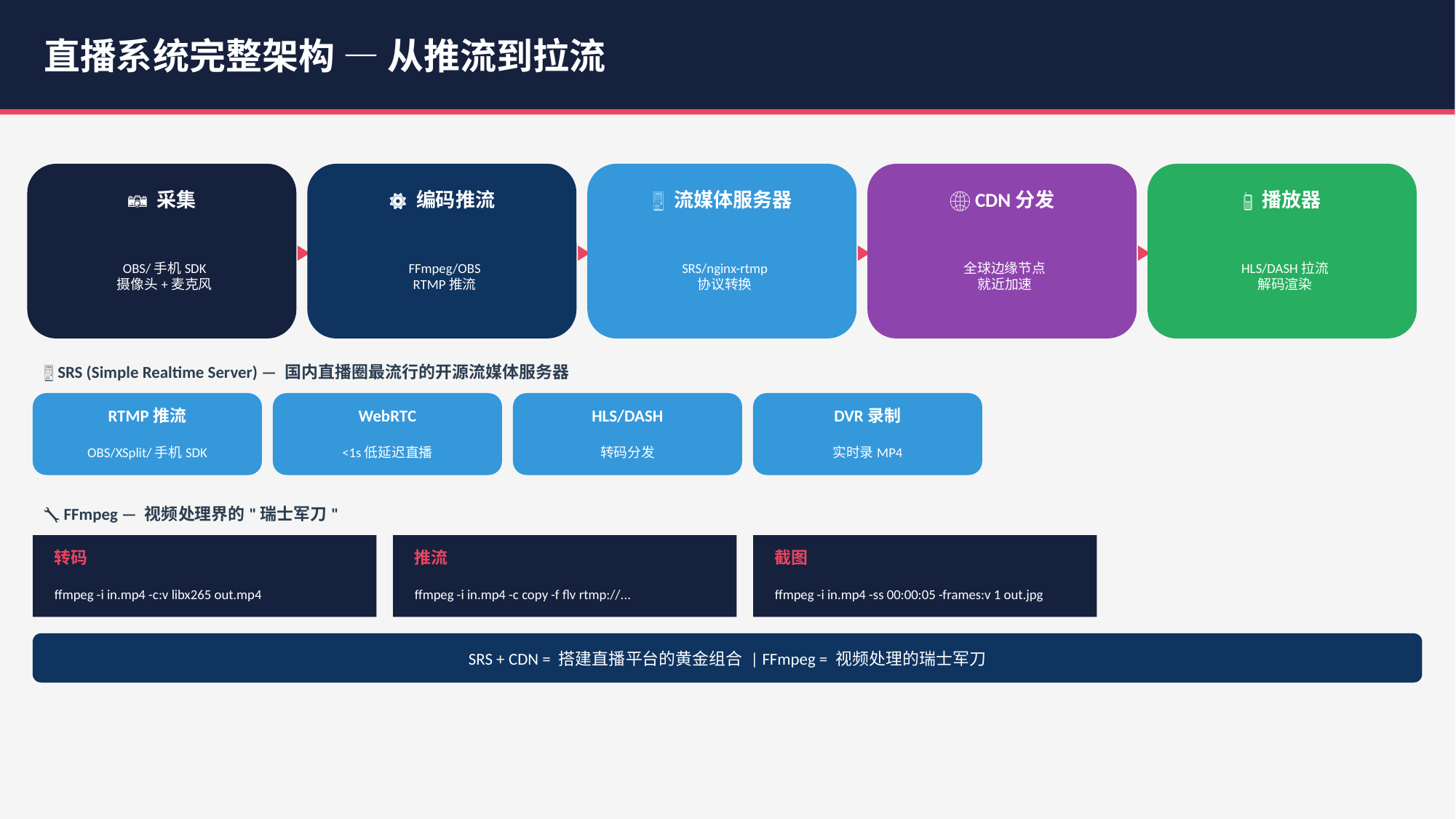

直播系统完整架构 — 从推流到拉流

📷 采集
⚙️ 编码推流
🖥️ 流媒体服务器
🌐 CDN分发
📱 播放器
OBS/手机SDK
摄像头+麦克风
FFmpeg/OBS
RTMP推流
SRS/nginx-rtmp
协议转换
全球边缘节点
就近加速
HLS/DASH拉流
解码渲染
▶
▶
▶
▶
🖥️ SRS (Simple Realtime Server) — 国内直播圈最流行的开源流媒体服务器

RTMP推流
WebRTC
HLS/DASH
DVR录制
OBS/XSplit/手机SDK
<1s低延迟直播
转码分发
实时录MP4
🔧 FFmpeg — 视频处理界的"瑞士军刀"

转码
推流
截图
ffmpeg -i in.mp4 -c:v libx265 out.mp4
ffmpeg -i in.mp4 -c copy -f flv rtmp://...
ffmpeg -i in.mp4 -ss 00:00:05 -frames:v 1 out.jpg

SRS + CDN = 搭建直播平台的黄金组合 | FFmpeg = 视频处理的瑞士军刀